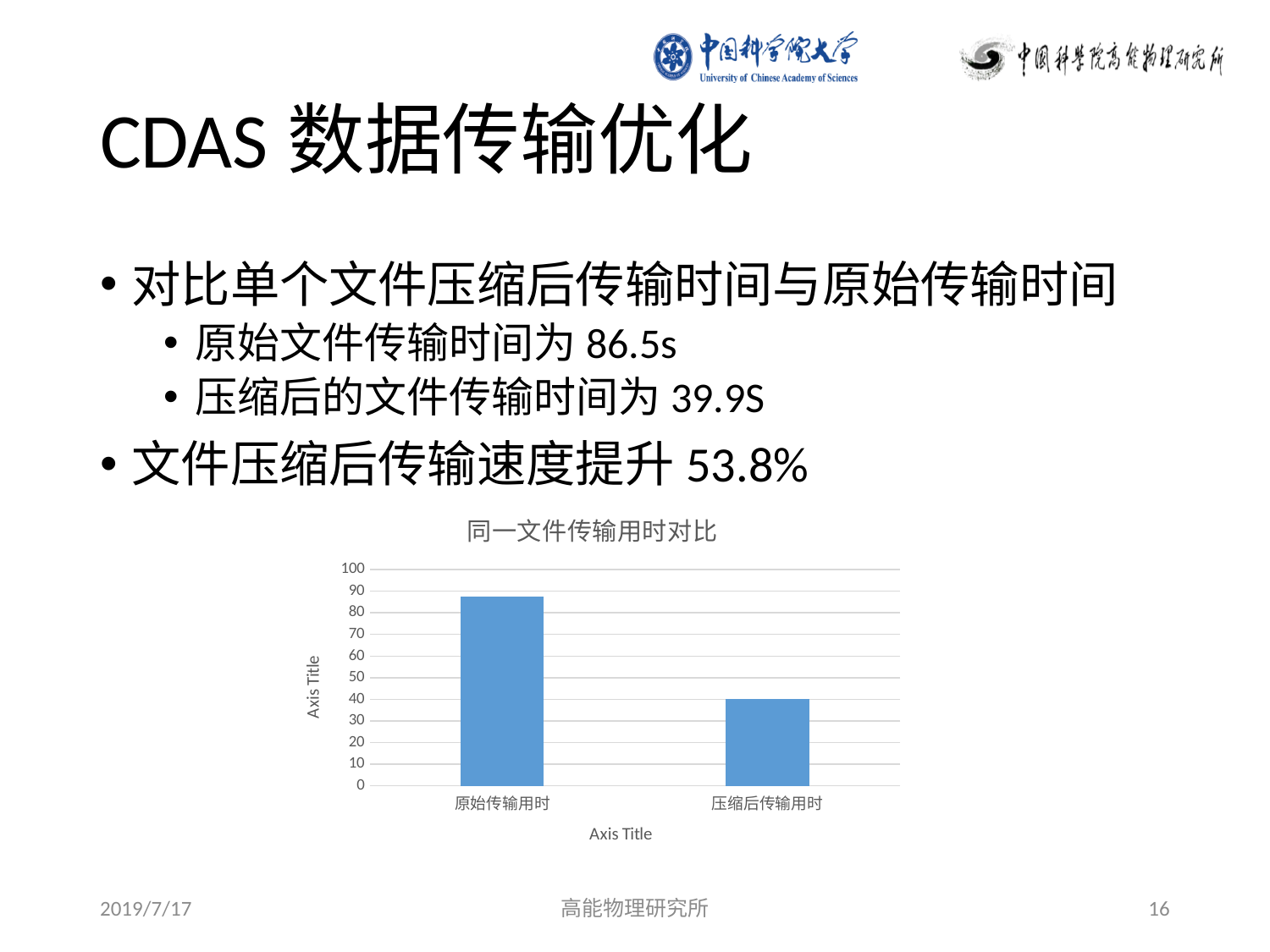

# CDAS数据传输优化
对比单个文件压缩后传输时间与原始传输时间
原始文件传输时间为86.5s
压缩后的文件传输时间为39.9S
文件压缩后传输速度提升53.8%

### Chart: 同一文件传输用时对比

| Category |  |
|---|---|
| 原始传输用时 | 87.419334 |
| 压缩后传输用时 | 39.97 |
2019/7/17
高能物理研究所
16